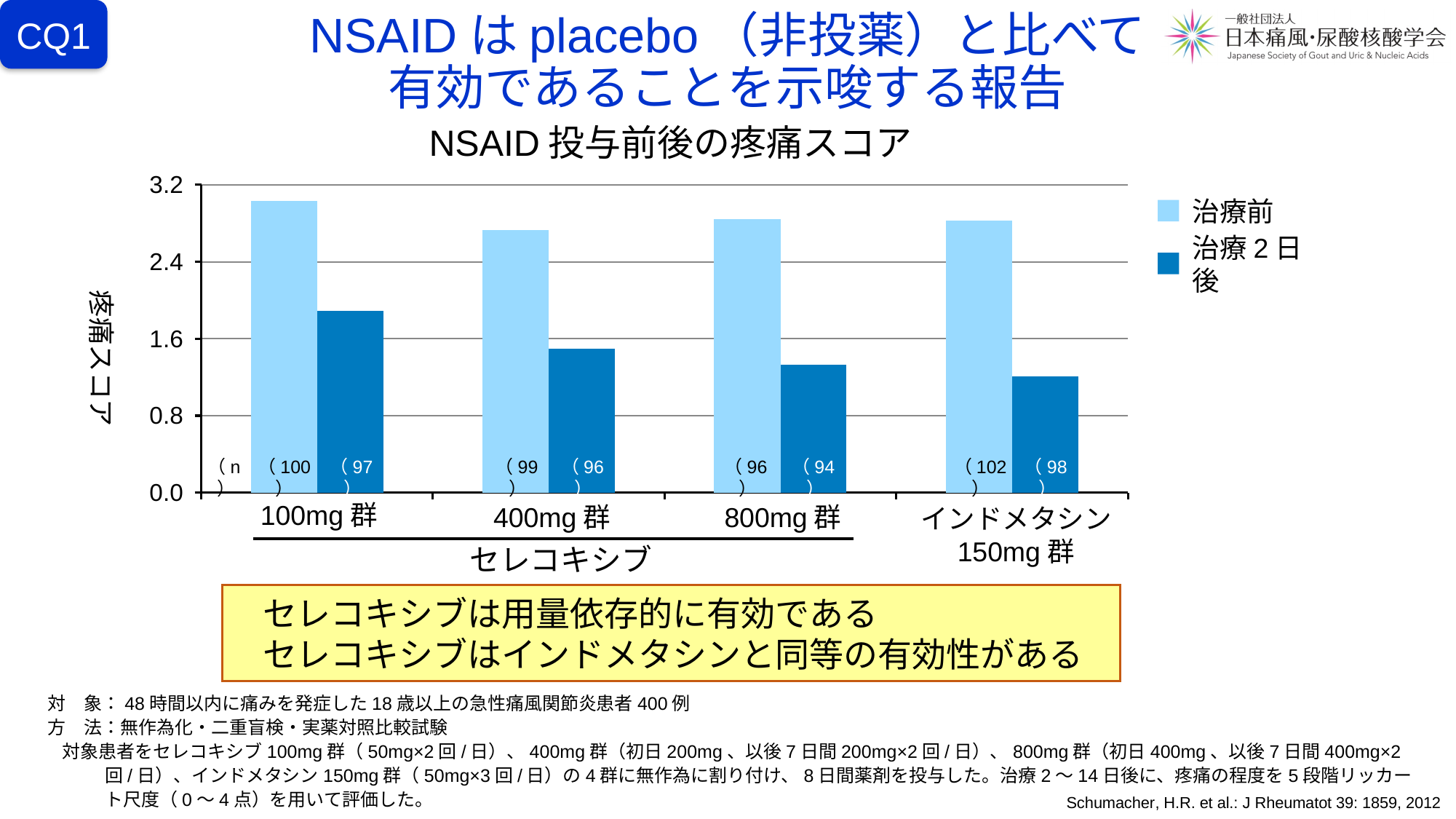

# NSAIDはplacebo（非投薬）と比べて 有効であることを示唆する報告
CQ1
NSAID投与前後の疼痛スコア

### Chart

| Category | 治療前 | 治療2日後 |
|---|---|---|
| CLX 100mg | 3.03 | 1.89 |
| CLX 400mg | 2.73 | 1.5 |
| CLX 800mg | 2.84 | 1.33 |
| IND 150mg | 2.83 | 1.21 |
治療前

治療2日後
疼痛スコア

（98）
（94）
（96）
（97）
（n）
（102）
（96）
（99）
（100）
100mg群
800mg群
400mg群
インドメタシン
150mg群

セレコキシブ
　セレコキシブは用量依存的に有効である
　セレコキシブはインドメタシンと同等の有効性がある
対　象：48時間以内に痛みを発症した18歳以上の急性痛風関節炎患者400例
方　法：無作為化・二重盲検・実薬対照比較試験
対象患者をセレコキシブ100mg群（50mg×2回/日）、400mg群（初日200mg、以後7日間200mg×2回/日）、800mg群（初日400mg、以後7日間400mg×2回/日）、インドメタシン150mg群（50mg×3回/日）の4群に無作為に割り付け、8日間薬剤を投与した。治療2～14日後に、疼痛の程度を5段階リッカート尺度（0～4点）を用いて評価した。
Schumacher, H.R. et al.: J Rheumatot 39: 1859, 2012